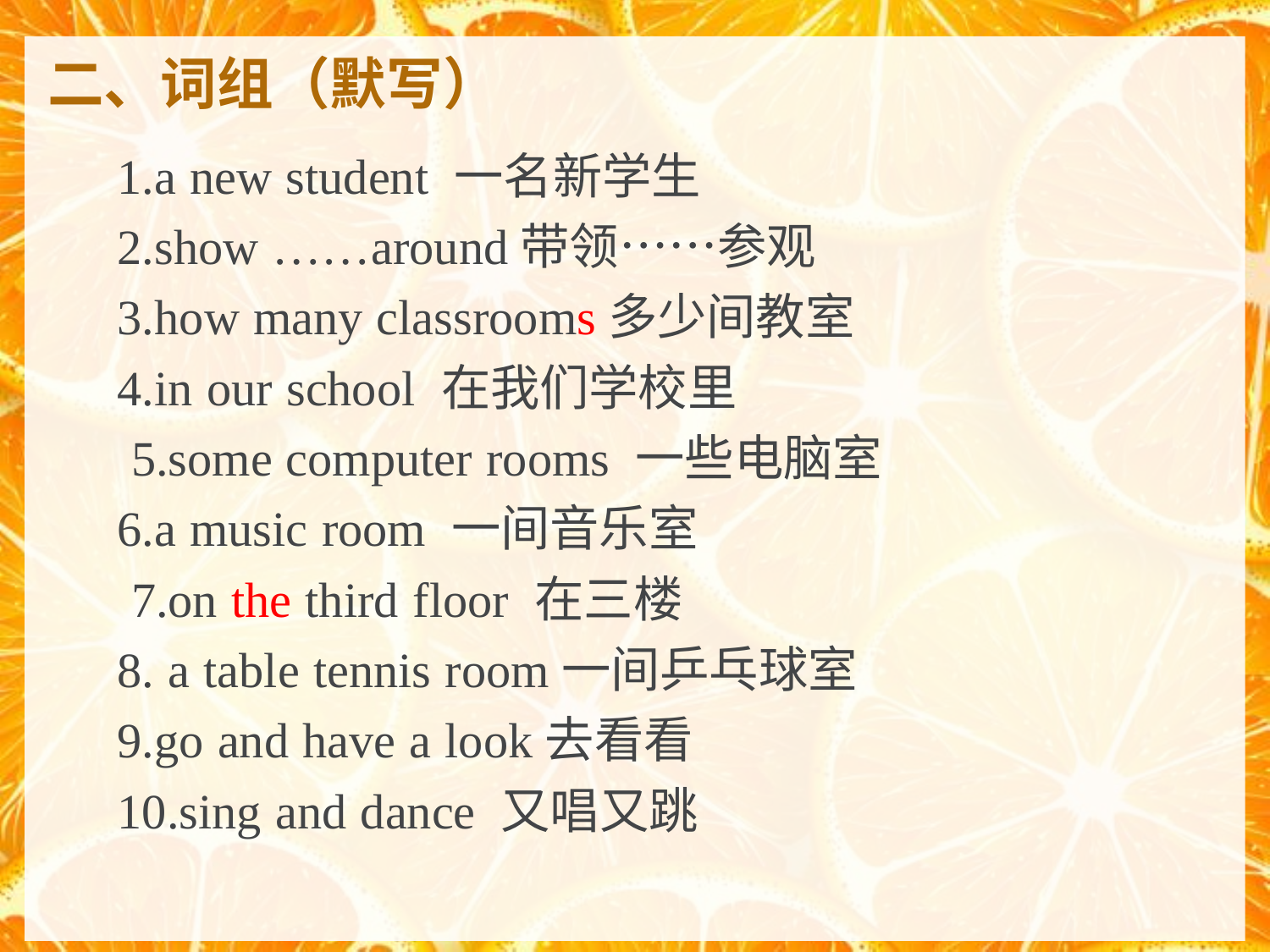

# 二、词组（默写）

1.a new student 一名新学生
2.show ……around带领……参观
3.how many classrooms多少间教室
4.in our school 在我们学校里
 5.some computer rooms 一些电脑室
6.a music room 一间音乐室
 7.on the third floor 在三楼
8. a table tennis room一间乒乓球室
9.go and have a look去看看
10.sing and dance 又唱又跳